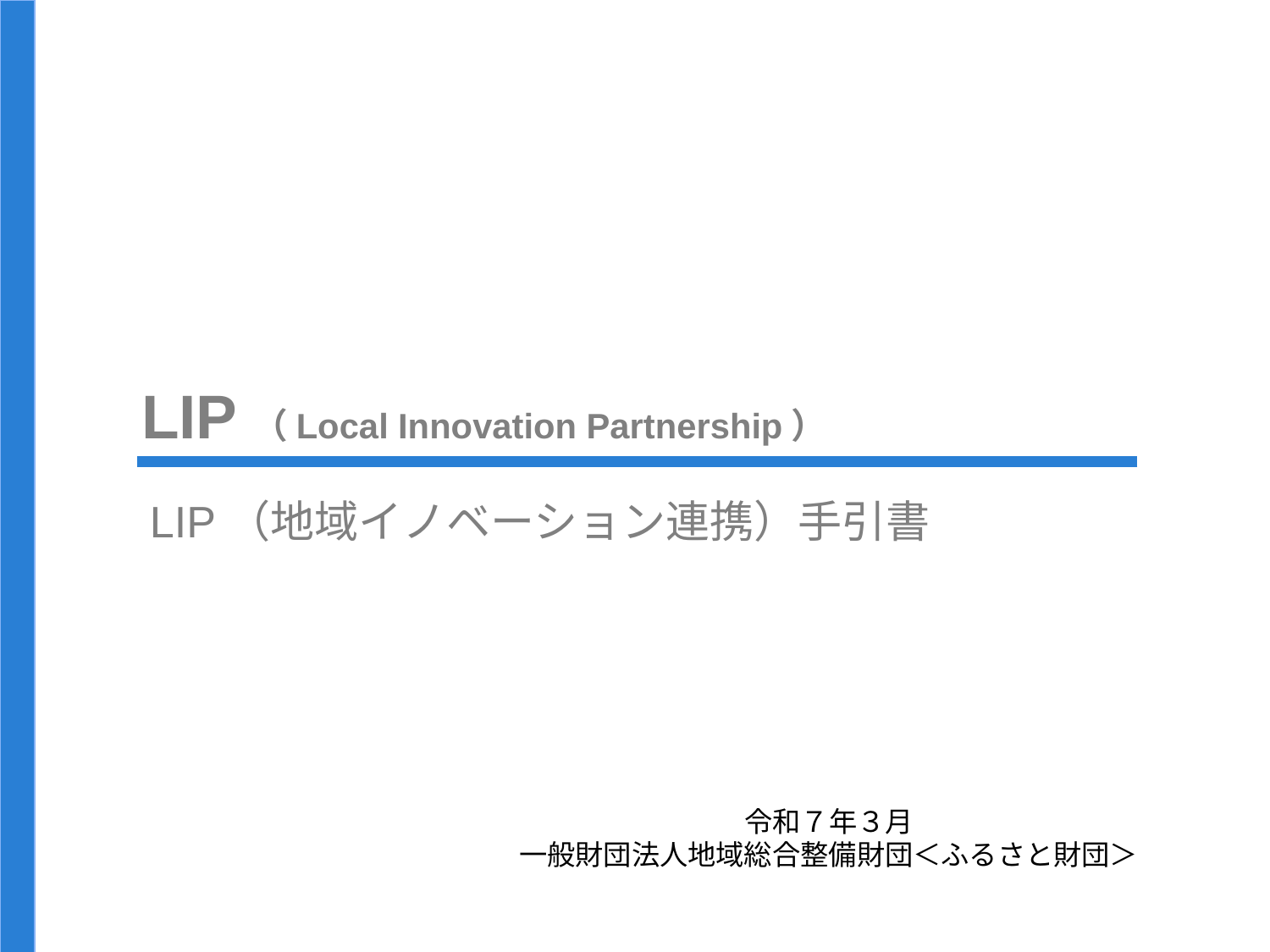

LIP（Local Innovation Partnership）
LIP（地域イノベーション連携）手引書
令和７年３月
一般財団法人地域総合整備財団＜ふるさと財団＞